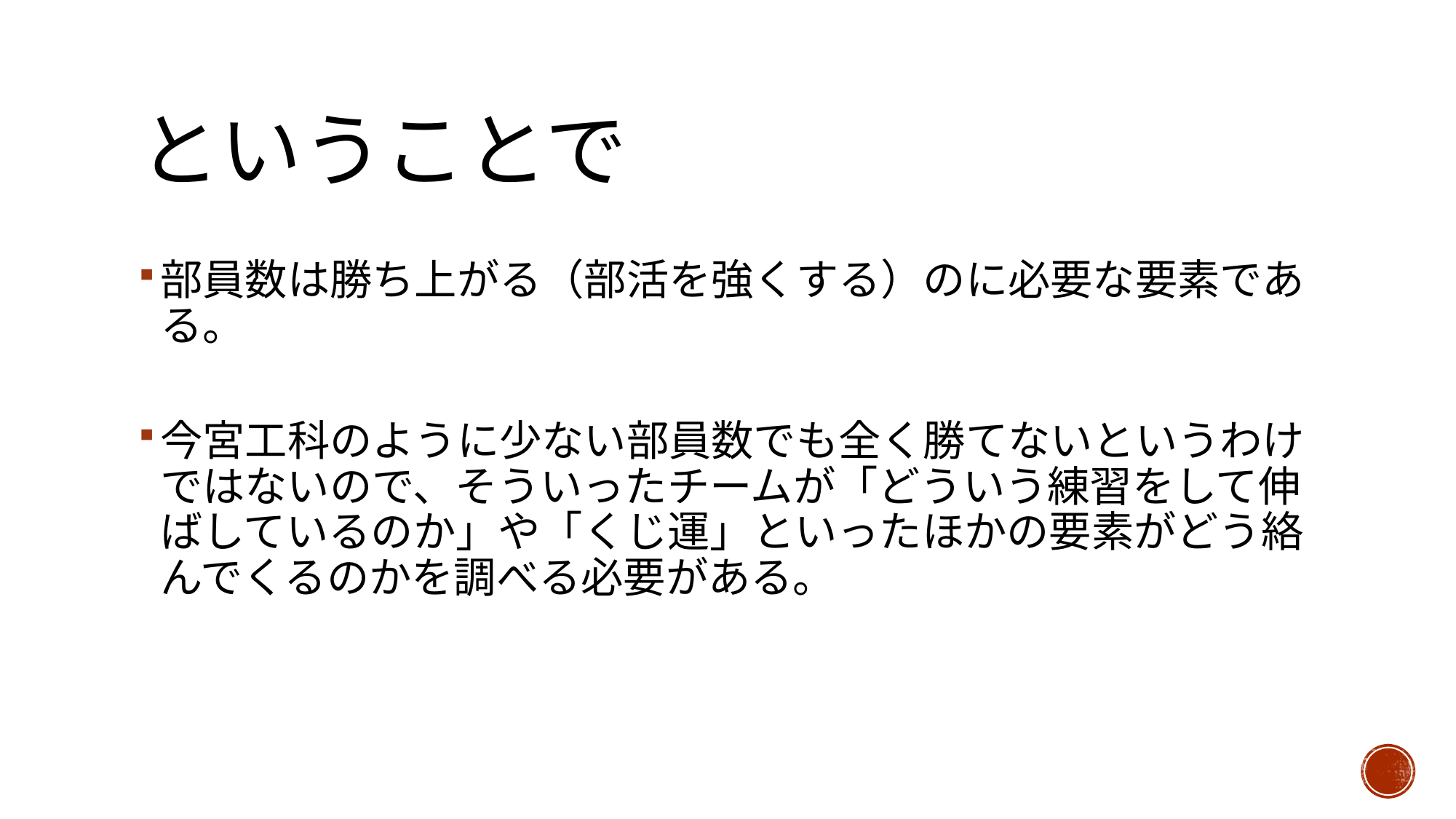

# ということで
部員数は勝ち上がる（部活を強くする）のに必要な要素である。
今宮工科のように少ない部員数でも全く勝てないというわけではないので、そういったチームが「どういう練習をして伸ばしているのか」や「くじ運」といったほかの要素がどう絡んでくるのかを調べる必要がある。